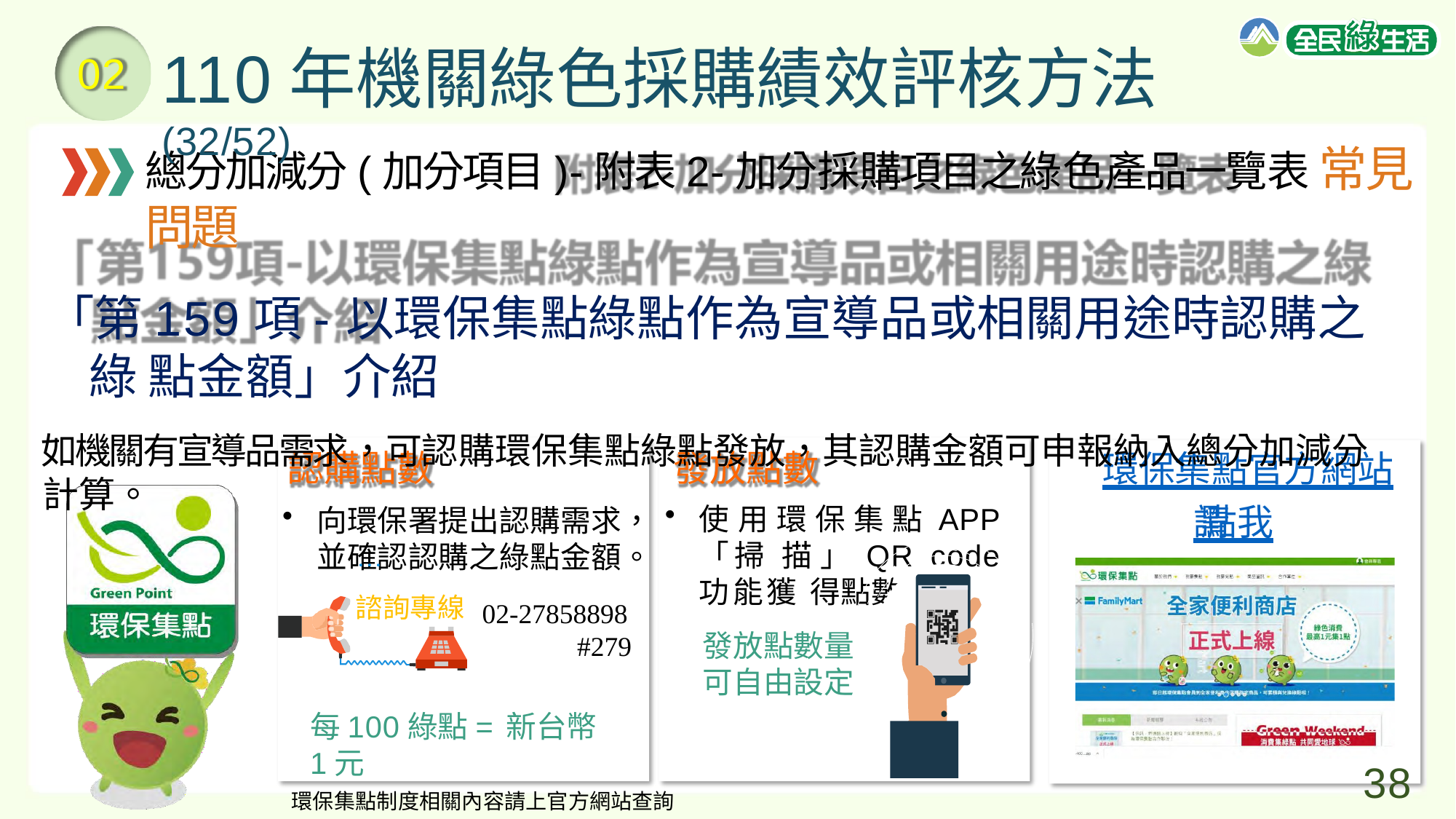

# 110年機關綠色採購績效評核方法(32/52)
02
總分加減分(加分項目)-附表2-加分採購項目之綠色產品一覽表 常見問題
「第159項-以環保集點綠點作為宣導品或相關用途時認購之綠 點金額」介紹
如機關有宣導品需求，可認購環保集點綠點發放，其認購金額可申報納入總分加減分計算。

發放點數
使用環保集點APP「掃 描」QR code功能獲 得點數。
發放點數量 可自由設定
認購點數
環保集點官方網站請 點我
向環保署提出認購需求，
並確認認購之綠點金額。

諮詢專線
02-27858898
#279
每100綠點=新台幣1元
38
環保集點制度相關內容請上官方網站查詢